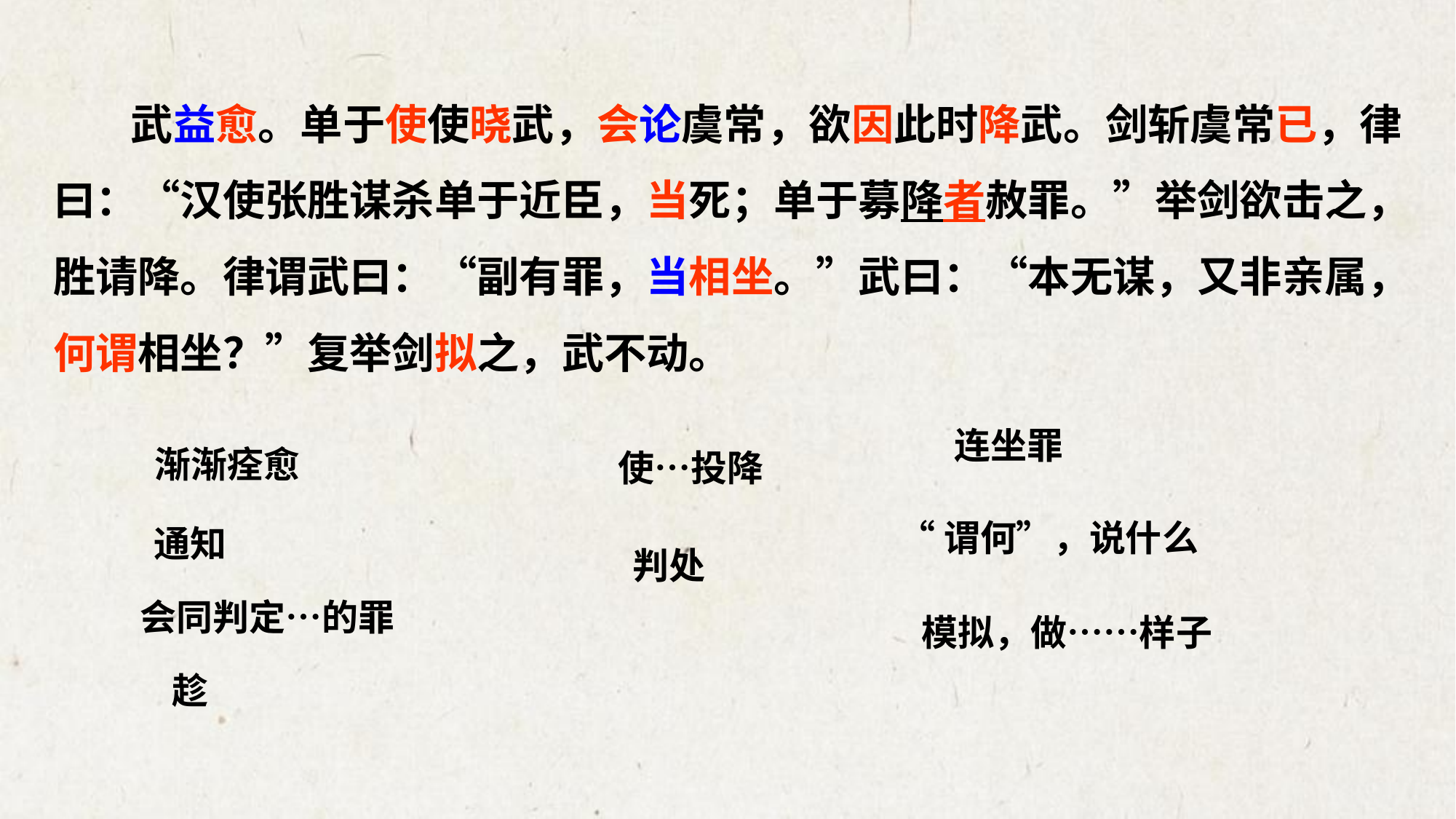

武益愈。单于使使晓武，会论虞常，欲因此时降武。剑斩虞常已，律曰：“汉使张胜谋杀单于近臣，当死；单于募降者赦罪。”举剑欲击之，胜请降。律谓武曰：“副有罪，当相坐。”武曰：“本无谋，又非亲属，何谓相坐？”复举剑拟之，武不动。
连坐罪
渐渐痊愈
使…投降
“谓何”，说什么
通知
判处
会同判定…的罪
模拟，做……样子
趁